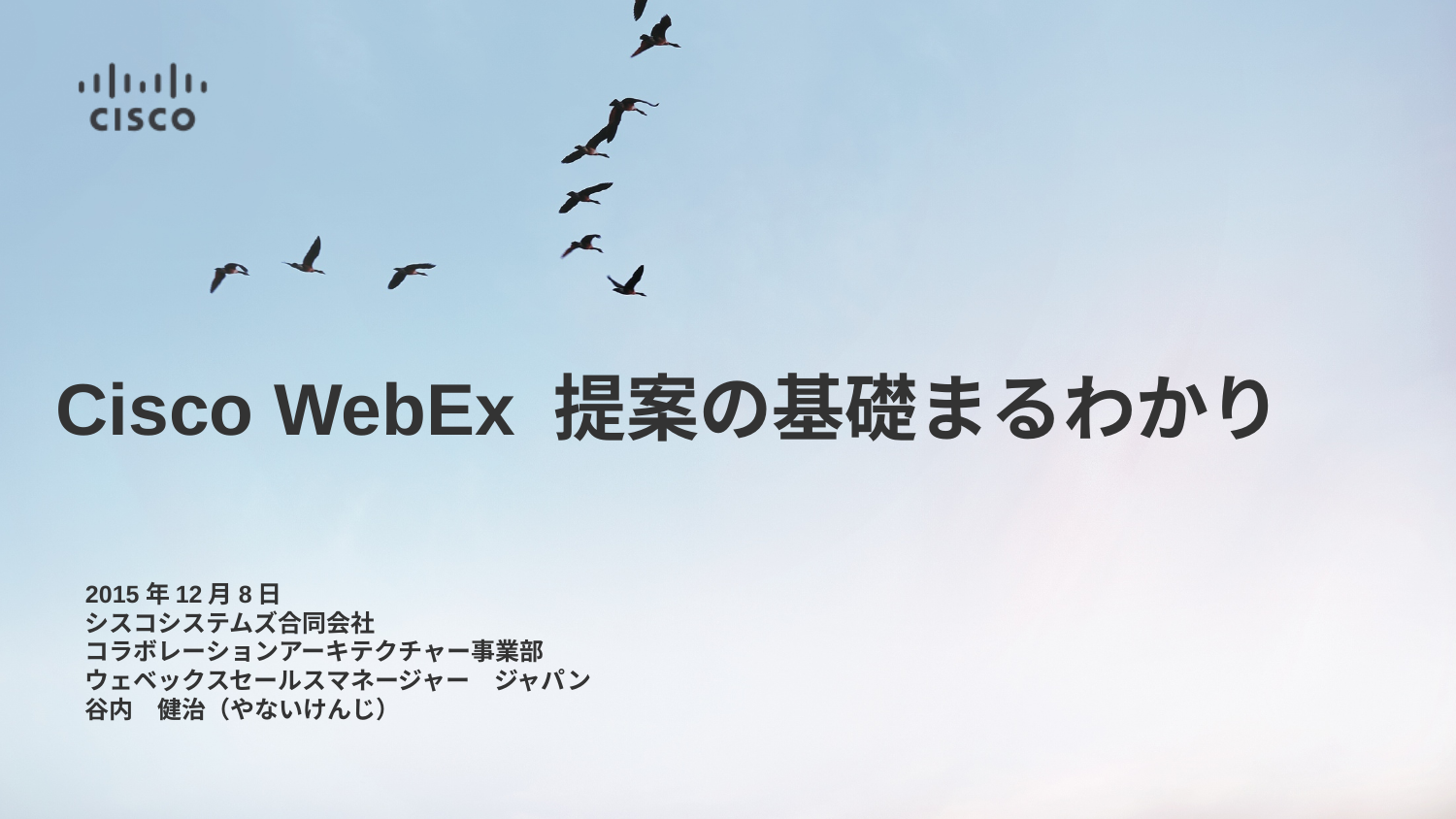

Cisco WebEx 提案の基礎まるわかり
2015年12月8日
シスコシステムズ合同会社
コラボレーションアーキテクチャー事業部
ウェベックスセールスマネージャー　ジャパン
谷内　健治（やないけんじ）